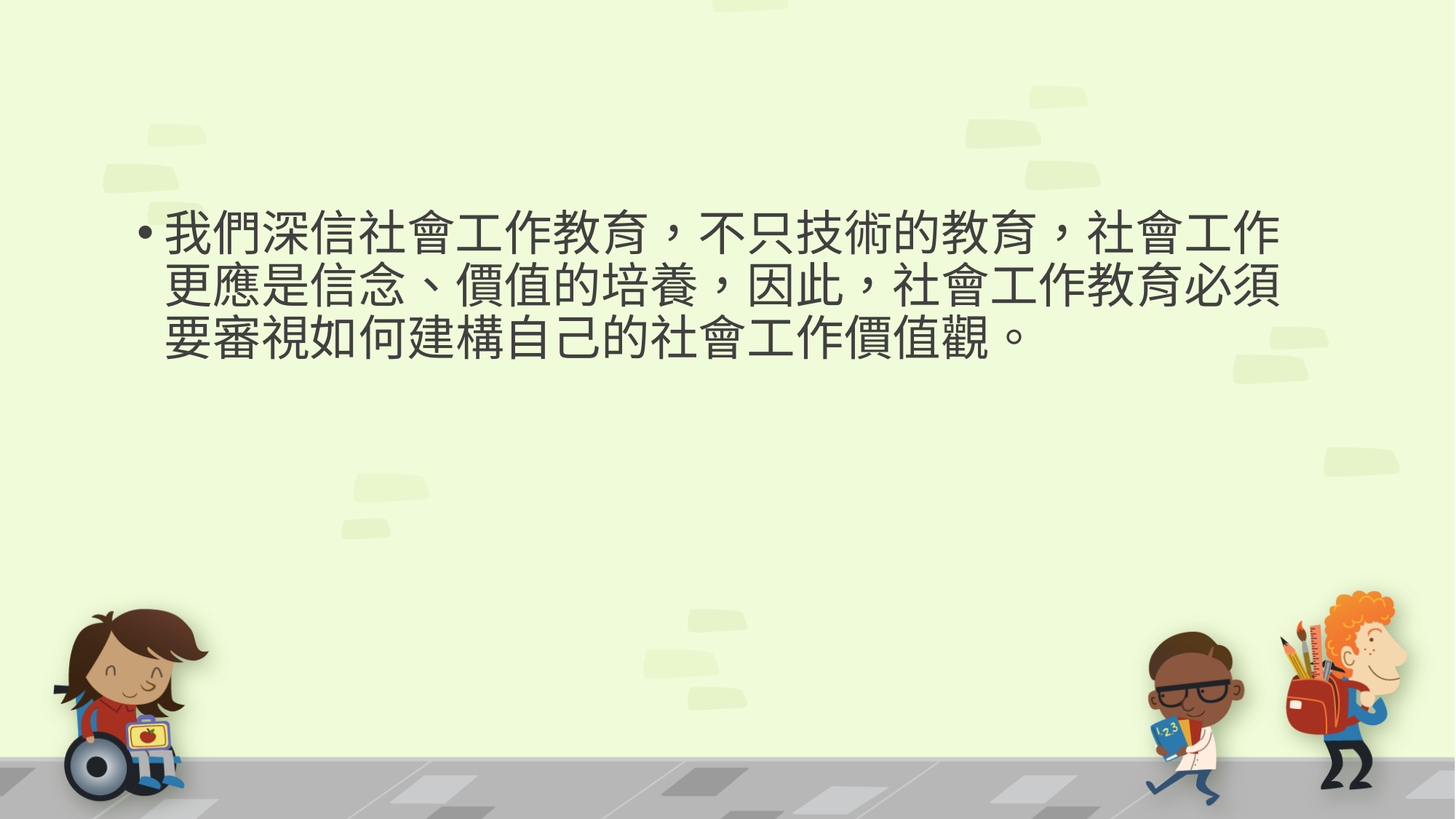

#
我們深信社會工作教育，不只技術的教育，社會工作更應是信念、價值的培養，因此，社會工作教育必須要審視如何建構自己的社會工作價值觀。